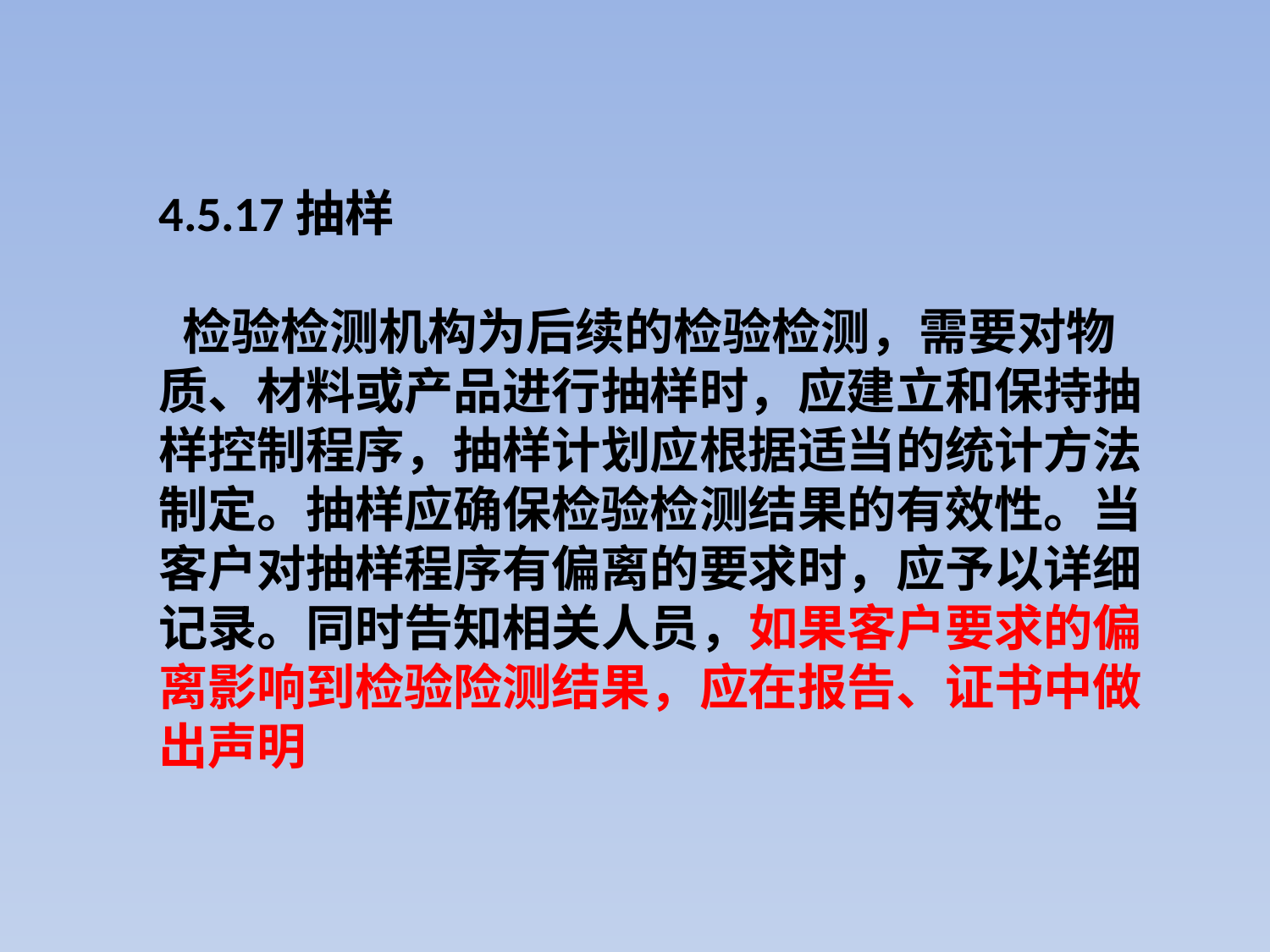

4.5.17抽样

 检验检测机构为后续的检验检测，需要对物质、材料或产品进行抽样时，应建立和保持抽样控制程序，抽样计划应根据适当的统计方法制定。抽样应确保检验检测结果的有效性。当客户对抽样程序有偏离的要求时，应予以详细记录。同时告知相关人员，如果客户要求的偏离影响到检验险测结果，应在报告、证书中做出声明